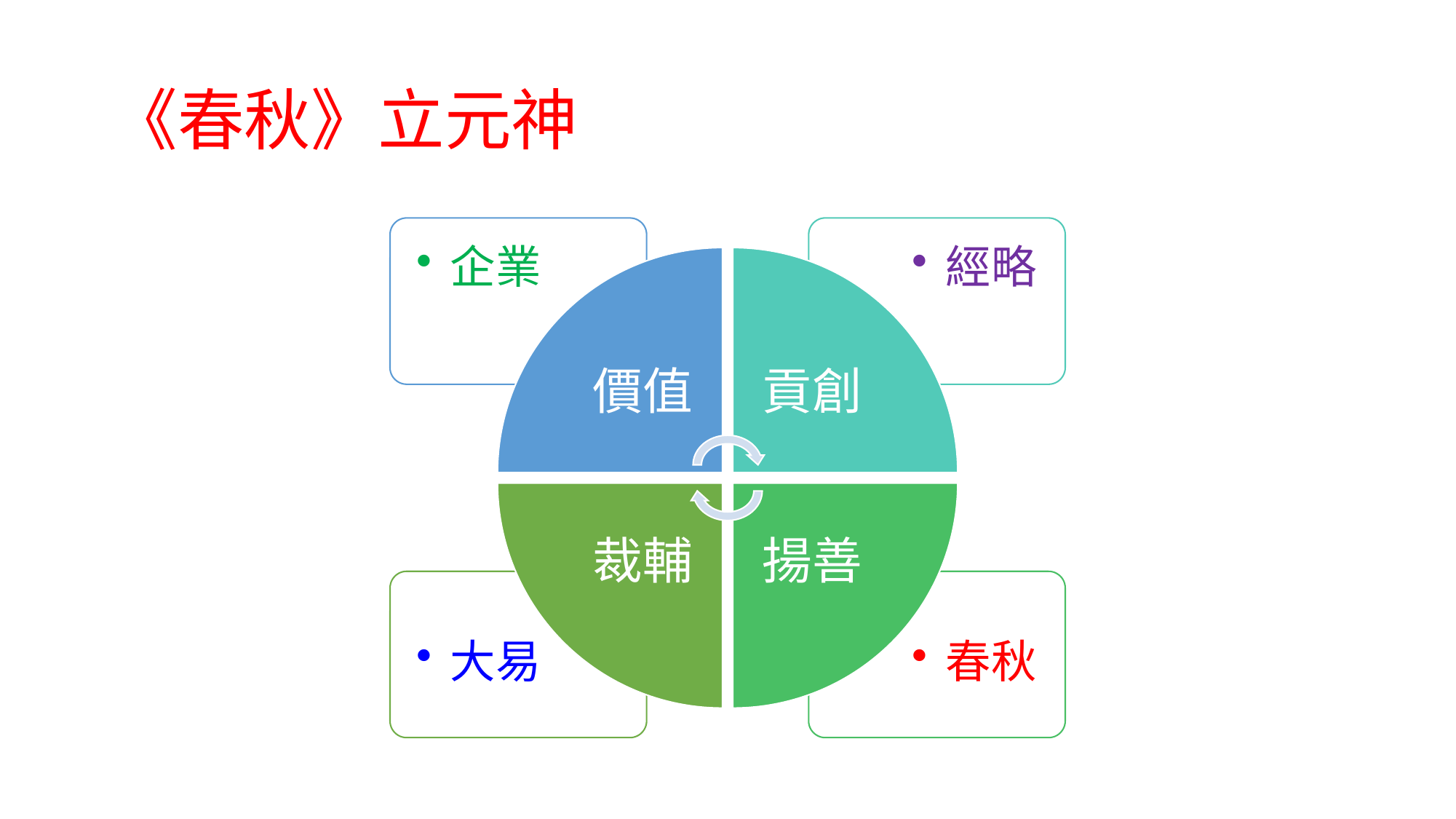

# 《春秋》立元神
春秋
大易
經略
企業
價值
貢創
揚善
裁輔